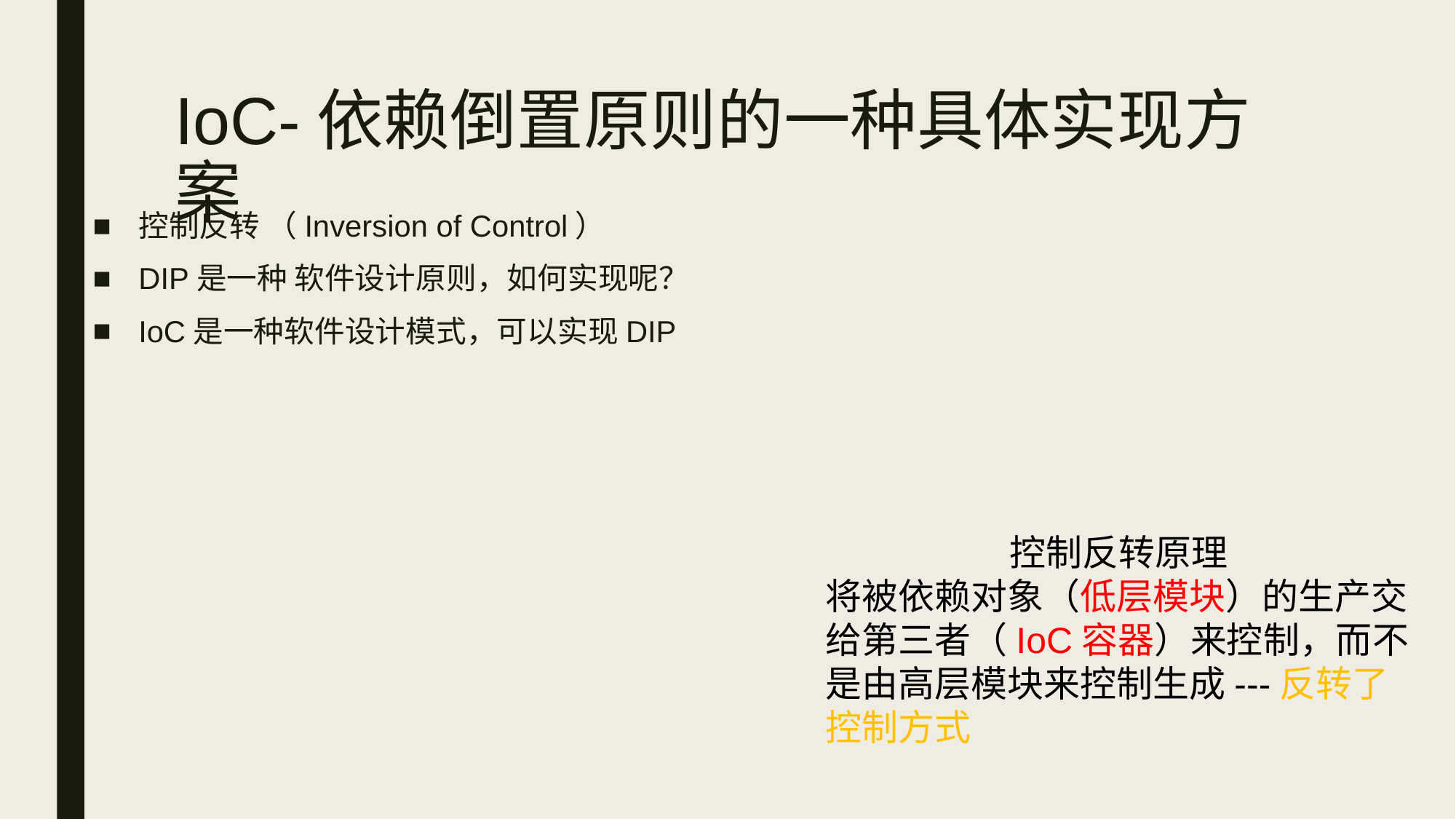

# IoC-依赖倒置原则的一种具体实现方案
控制反转 （Inversion of Control）
DIP是一种 软件设计原则，如何实现呢？
IoC是一种软件设计模式，可以实现DIP

控制反转原理
将被依赖对象（低层模块）的生产交给第三者（IoC容器）来控制，而不是由高层模块来控制生成---反转了控制方式